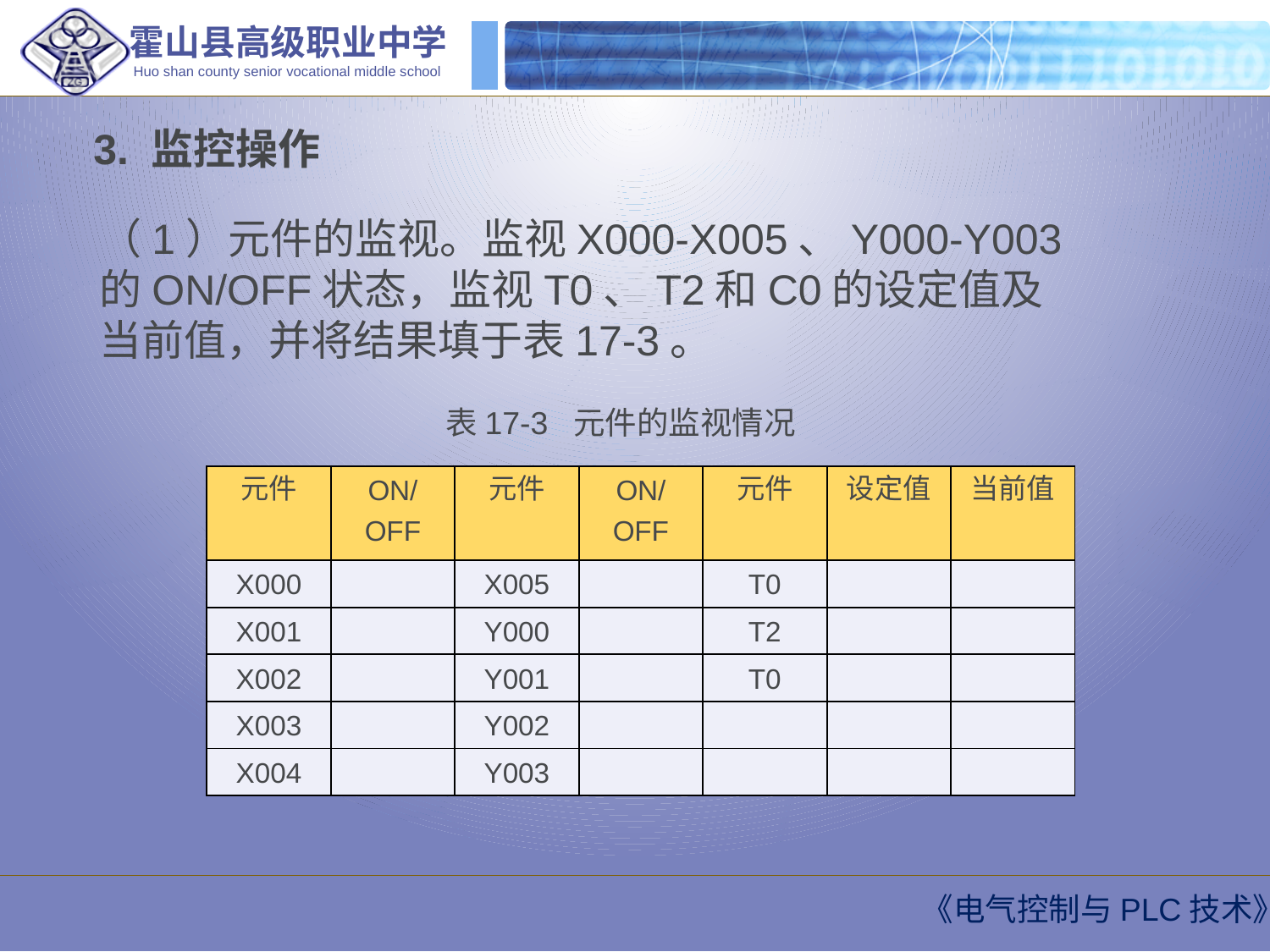

3. 监控操作
（1）元件的监视。监视X000-X005、Y000-Y003的ON/OFF状态，监视T0、T2和C0的设定值及当前值，并将结果填于表17-3。
表17-3  元件的监视情况
| 元件 | ON/OFF | 元件 | ON/OFF | 元件 | 设定值 | 当前值 |
| --- | --- | --- | --- | --- | --- | --- |
| X000 |  | X005 |  | T0 |  |  |
| X001 |  | Y000 |  | T2 |  |  |
| X002 |  | Y001 |  | T0 |  |  |
| X003 |  | Y002 |  |  |  |  |
| X004 |  | Y003 |  |  |  |  |